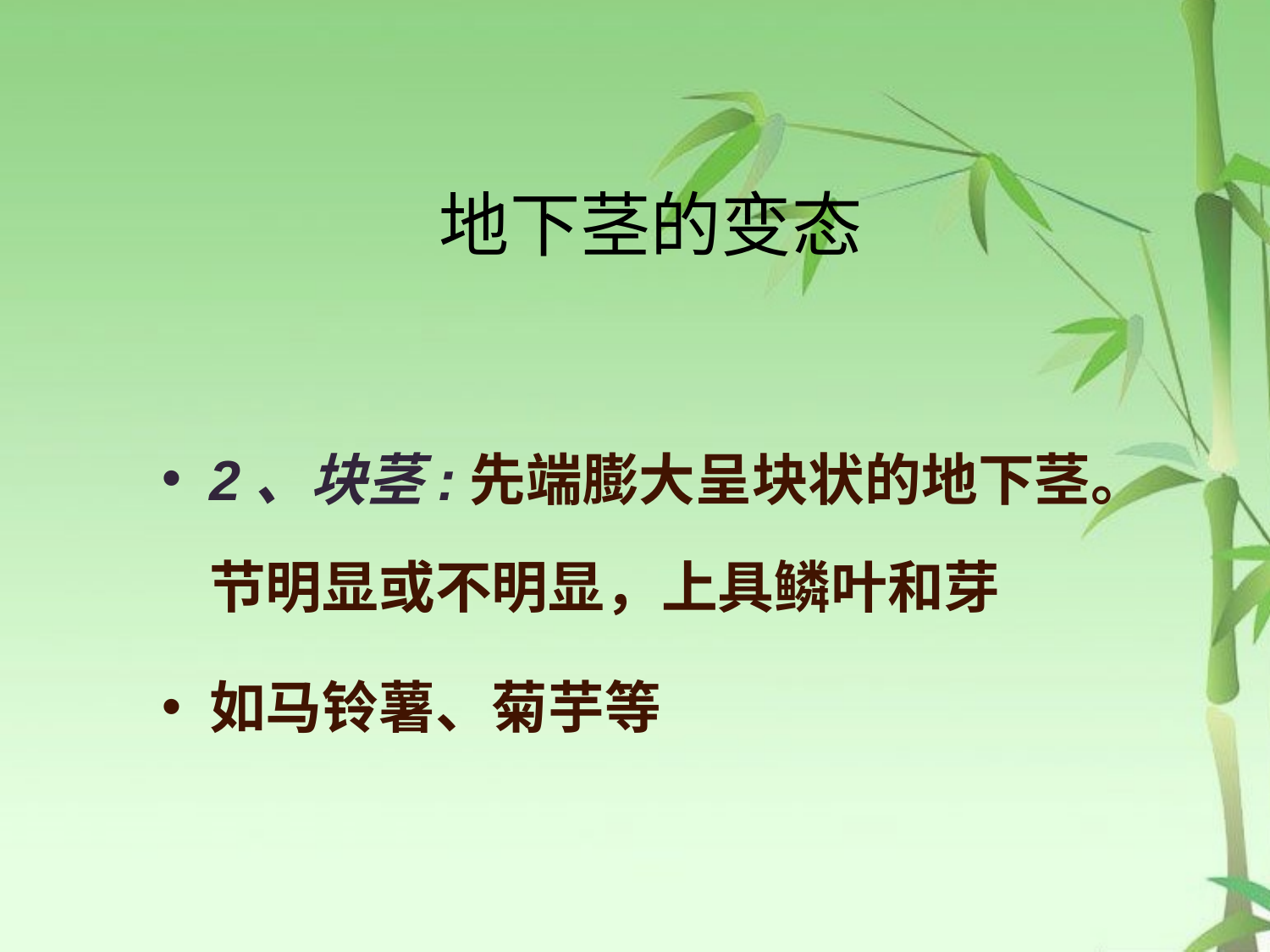

# 地下茎的变态
2、块茎:先端膨大呈块状的地下茎。节明显或不明显，上具鳞叶和芽
如马铃薯、菊芋等